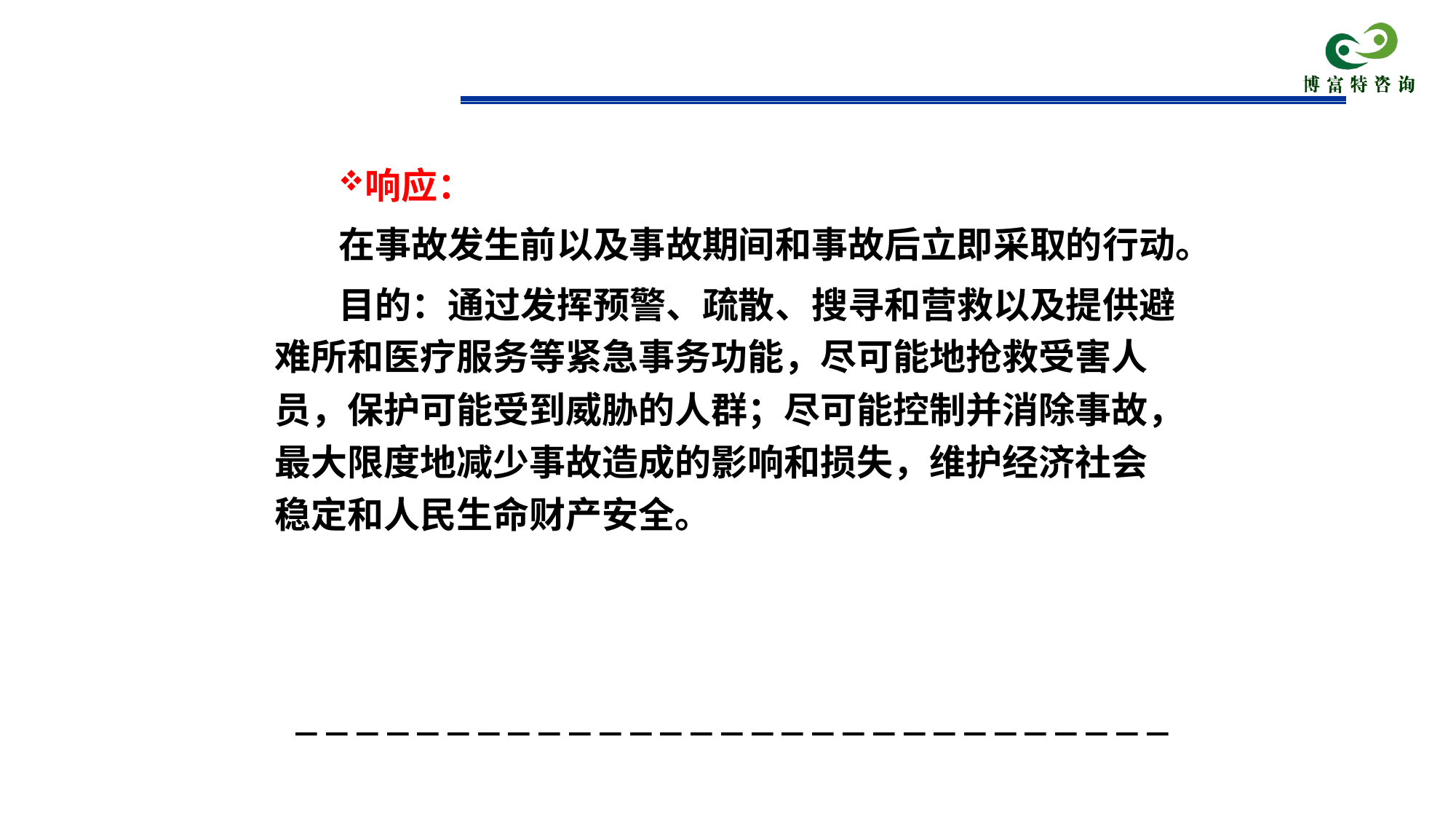

# 响应：
在事故发生前以及事故期间和事故后立即采取的行动。
目的：通过发挥预警、疏散、搜寻和营救以及提供避难所和医疗服务等紧急事务功能，尽可能地抢救受害人员，保护可能受到威胁的人群；尽可能控制并消除事故，最大限度地减少事故造成的影响和损失，维护经济社会稳定和人民生命财产安全。
－－－－－－－－－－－－－－－－－－－－－－－－－－－－－